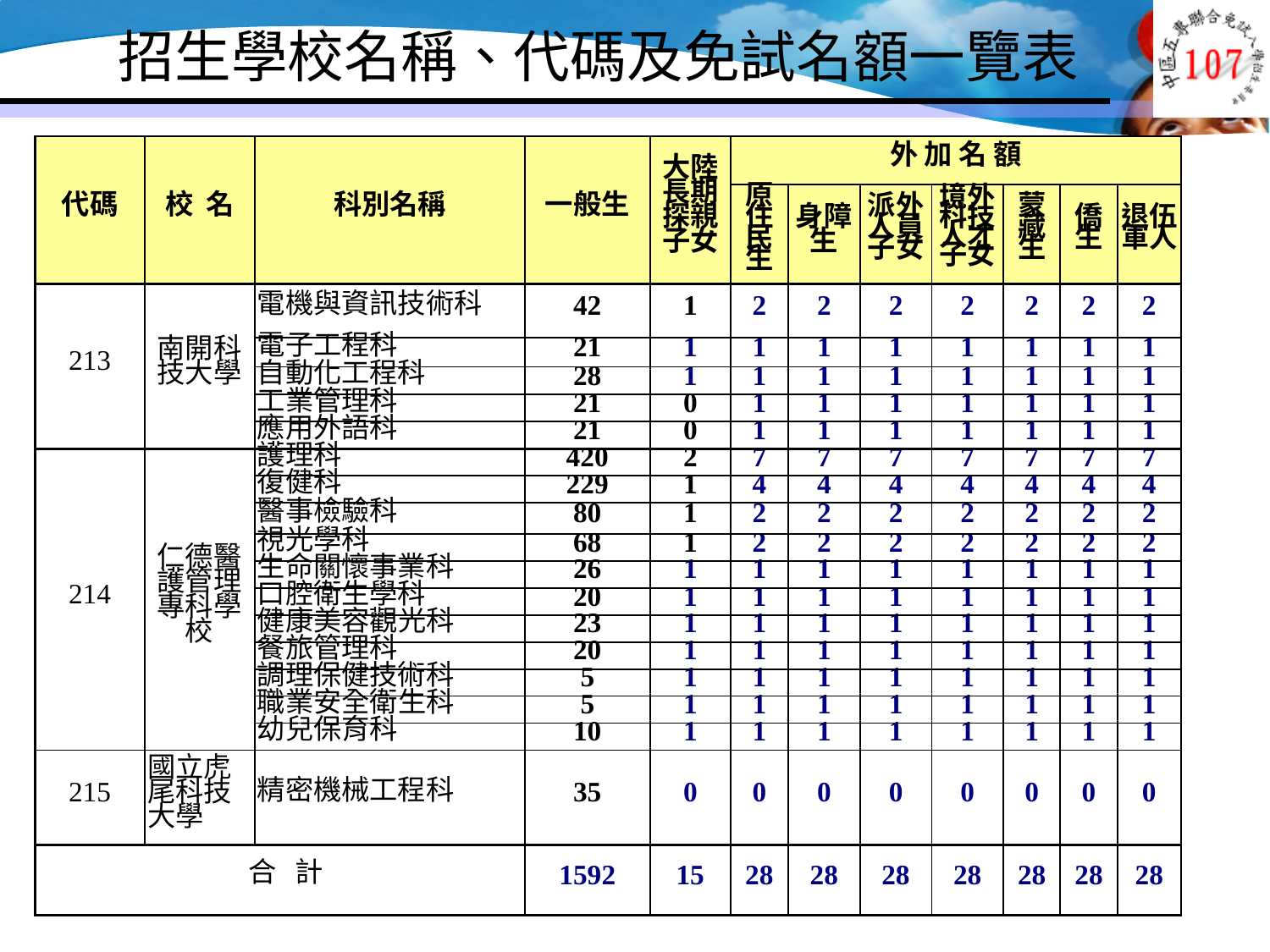

# 招生學校名稱、代碼及免試名額一覽表
| 代碼 | 校 名 | 科別名稱 | 一般生 | 大陸長期探親子女 | 外 加 名 額 |  |  |  |  |  |  |  |
| --- | --- | --- | --- | --- | --- | --- | --- | --- | --- | --- | --- | --- |
|  |  |  |  |  | 原住民生 | 身障生 | 派外人員子女 | 境外科技人才子女 | 蒙藏生 | 僑生 | 退伍 軍人 |  |
| 213 | 南開科技大學 | 電機與資訊技術科 | 42 | 1 | 2 | 2 | 2 | 2 | 2 | 2 | 2 |  |
|  |  | 電子工程科 | 21 | 1 | 1 | 1 | 1 | 1 | 1 | 1 | 1 |  |
|  |  | 自動化工程科 | 28 | 1 | 1 | 1 | 1 | 1 | 1 | 1 | 1 |  |
|  |  | 工業管理科 | 21 | 0 | 1 | 1 | 1 | 1 | 1 | 1 | 1 |  |
|  |  | 應用外語科 | 21 | 0 | 1 | 1 | 1 | 1 | 1 | 1 | 1 |  |
| 214 | 仁德醫護管理專科學校 | 護理科 | 420 | 2 | 7 | 7 | 7 | 7 | 7 | 7 | 7 |  |
|  |  | 復健科 | 229 | 1 | 4 | 4 | 4 | 4 | 4 | 4 | 4 |  |
|  |  | 醫事檢驗科 | 80 | 1 | 2 | 2 | 2 | 2 | 2 | 2 | 2 |  |
|  |  | 視光學科 | 68 | 1 | 2 | 2 | 2 | 2 | 2 | 2 | 2 |  |
|  |  | 生命關懷事業科 | 26 | 1 | 1 | 1 | 1 | 1 | 1 | 1 | 1 |  |
|  |  | 口腔衛生學科 | 20 | 1 | 1 | 1 | 1 | 1 | 1 | 1 | 1 |  |
|  |  | 健康美容觀光科 | 23 | 1 | 1 | 1 | 1 | 1 | 1 | 1 | 1 |  |
|  |  | 餐旅管理科 | 20 | 1 | 1 | 1 | 1 | 1 | 1 | 1 | 1 |  |
|  |  | 調理保健技術科 | 5 | 1 | 1 | 1 | 1 | 1 | 1 | 1 | 1 |  |
|  |  | 職業安全衛生科 | 5 | 1 | 1 | 1 | 1 | 1 | 1 | 1 | 1 |  |
|  |  | 幼兒保育科 | 10 | 1 | 1 | 1 | 1 | 1 | 1 | 1 | 1 |  |
| 215 | 國立虎尾科技大學 | 精密機械工程科 | 35 | 0 | 0 | 0 | 0 | 0 | 0 | 0 | 0 |  |
| 合 計 |  |  | 1592 | 15 | 28 | 28 | 28 | 28 | 28 | 28 | 28 |  |